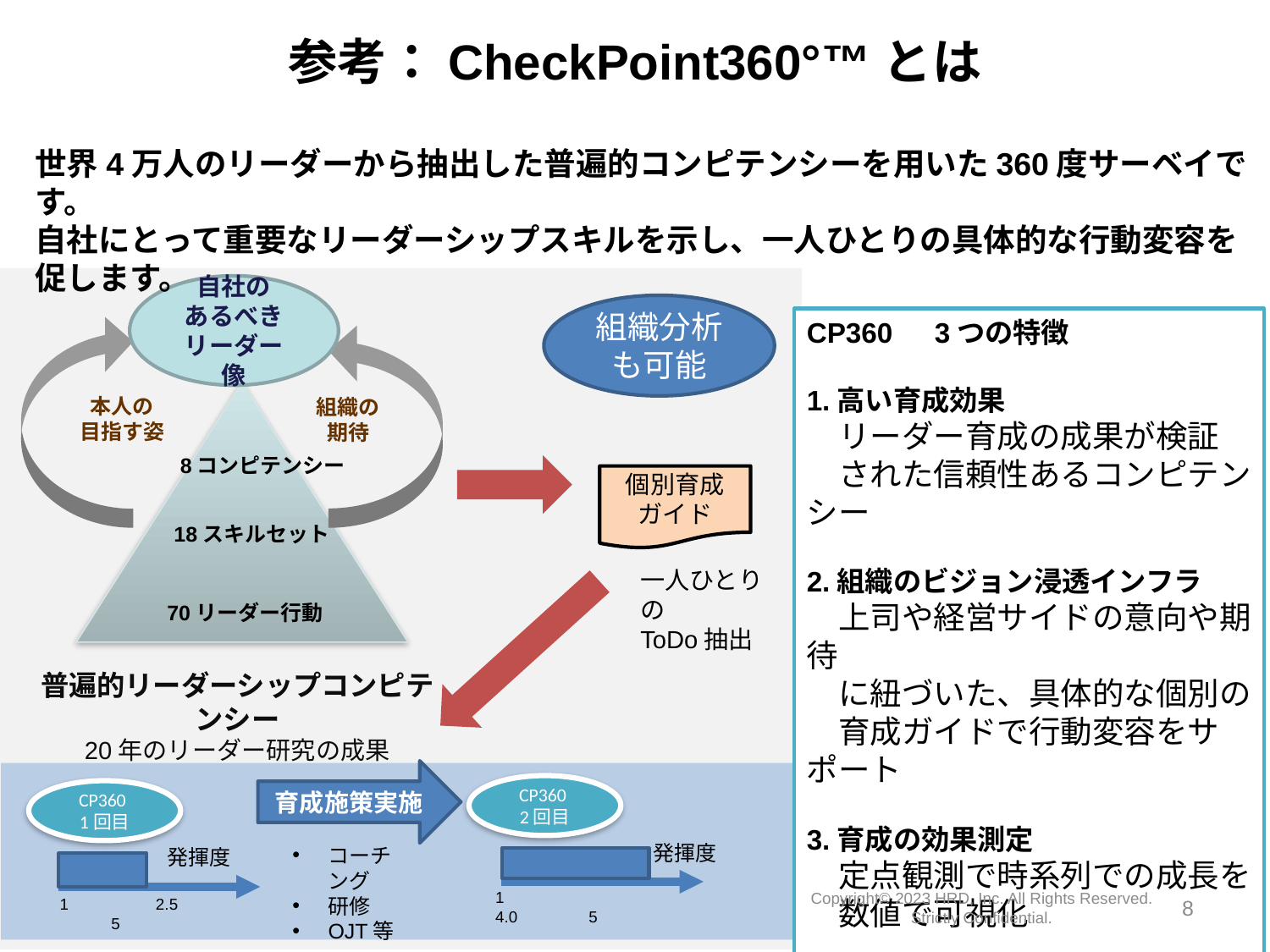

参考：CheckPoint360°™とは
世界4万人のリーダーから抽出した普遍的コンピテンシーを用いた360度サーベイです。
自社にとって重要なリーダーシップスキルを示し、一人ひとりの具体的な行動変容を促します。

自社の
あるべき
リーダー像

本人の
目指す姿
組織の
期待
普遍的リーダーシップコンピテンシー
20年のリーダー研究の成果

組織分析
も可能
CP360　3つの特徴

1.高い育成効果
　リーダー育成の成果が検証
　された信頼性あるコンピテンシー

2.組織のビジョン浸透インフラ
　上司や経営サイドの意向や期待
　に紐づいた、具体的な個別の
　育成ガイドで行動変容をサポート

3.育成の効果測定
　定点観測で時系列での成長を
　数値で可視化

8コンピテンシー

個別育成
ガイド
18スキルセット
一人ひとりの
ToDo抽出
70リーダー行動

育成施策実施

CP360
2回目
発揮度

CP360
1回目

1　　　　　2.5　　　　　　　　　5
コーチング
研修
OJT等
発揮度
1　　　　　　　　　　　4.0　　　　5
Copyright©️ 2023 HRD, Inc. All Rights Reserved. Strictly Confidential.
8